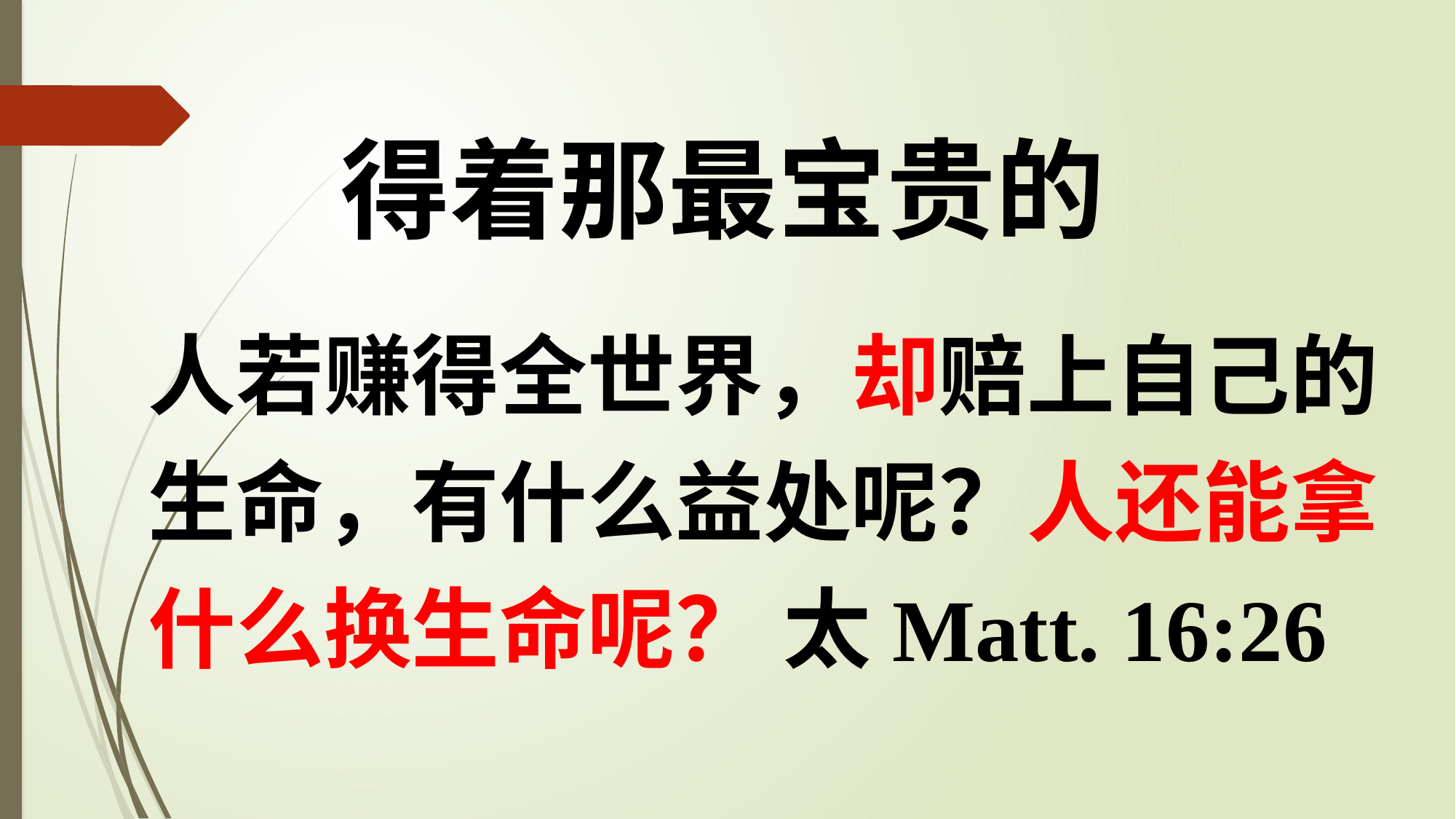

# 得着那最宝贵的
人若赚得全世界，却赔上自己的生命，有什么益处呢？人还能拿什么换生命呢？ 太Matt. 16:26